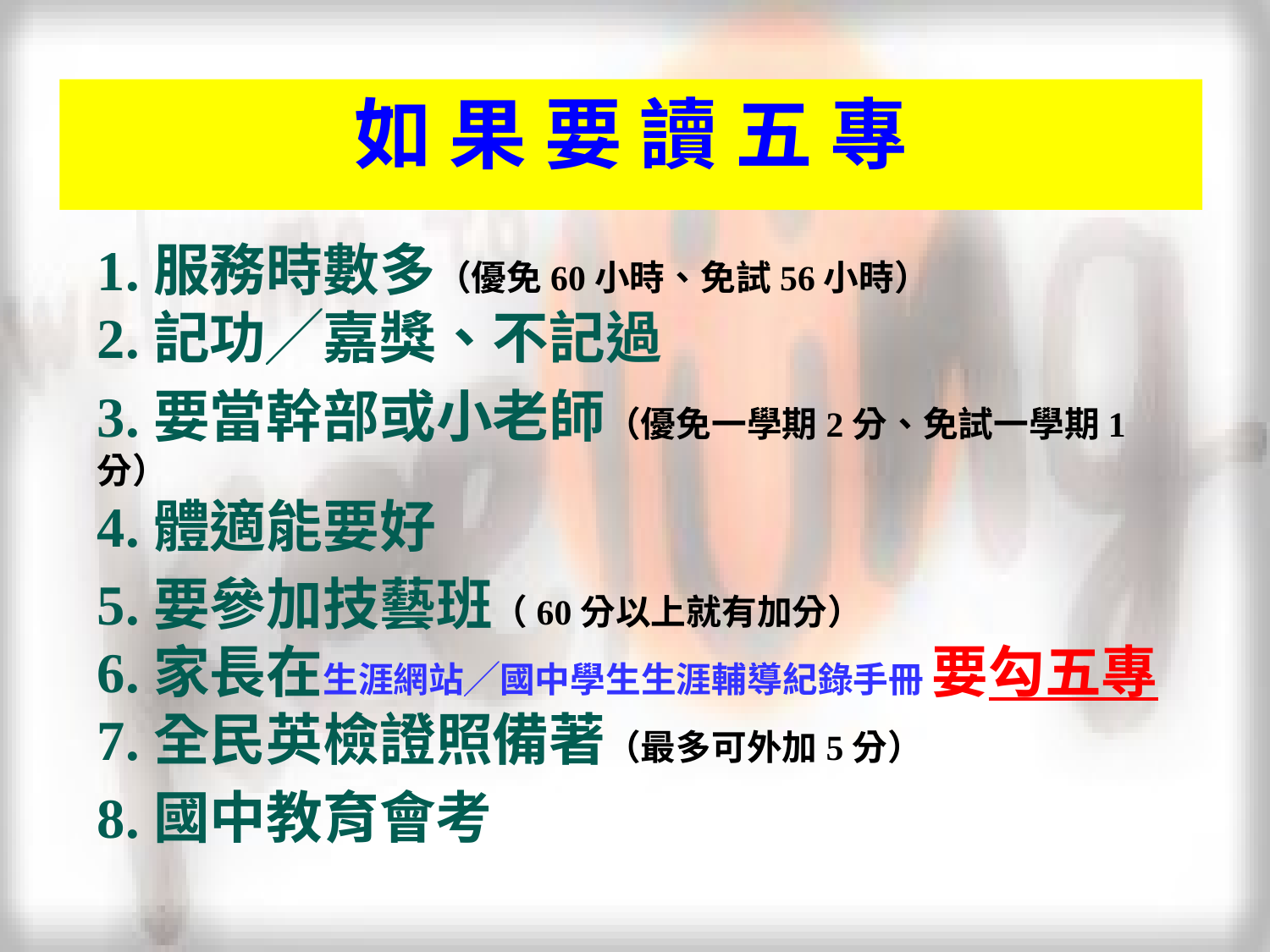

如 果 要 讀 五 專
1.服務時數多（優免60小時、免試56小時）
2.記功╱嘉獎、不記過
3.要當幹部或小老師（優免一學期2分、免試一學期1分）
4.體適能要好
5.要參加技藝班（60分以上就有加分）
6.家長在生涯網站╱國中學生生涯輔導紀錄手冊 要勾五專
7.全民英檢證照備著（最多可外加5分）
8.國中教育會考